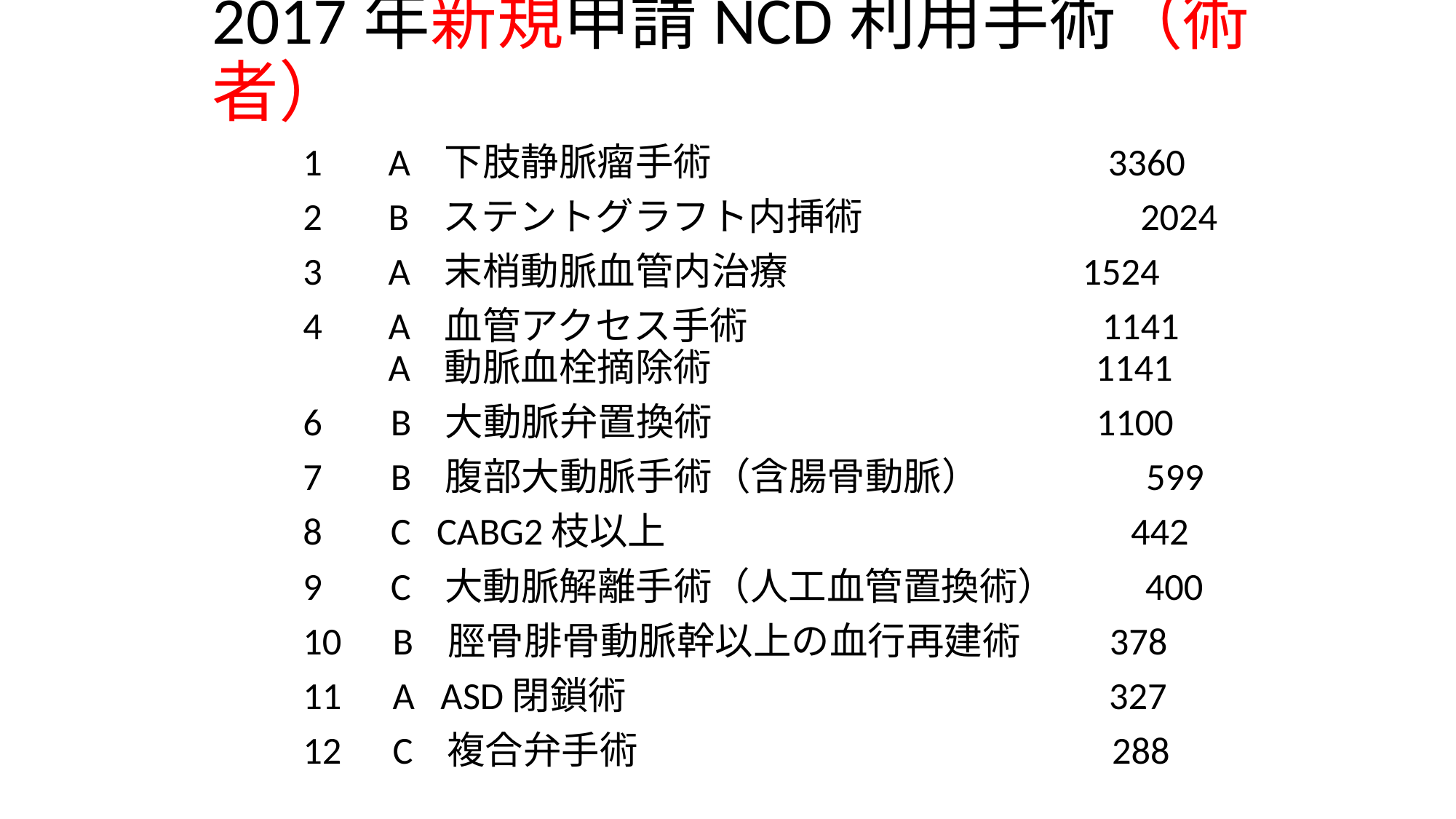

# 2017年新規申請NCD利用手術（術者）
   A   下肢静脈瘤手術　　　                                3360
   B   ステントグラフト内挿術　                           2024
   A   末梢動脈血管内治療　                             1524
   A   血管アクセス手術　                                    1141
   A   動脈血栓摘除術　　                                   1141
6        B   大動脈弁置換術　                                   　1100
7        B   腹部大動脈手術（含腸骨動脈）　              599
8        C   CABG2枝以上　　                                        　442
9        C   大動脈解離手術（人工血管置換術）　     400
10      B   脛骨腓骨動脈幹以上の血行再建術　     378
11      A   ASD閉鎖術　                                                   327
12      C   複合弁手術　                                                  288